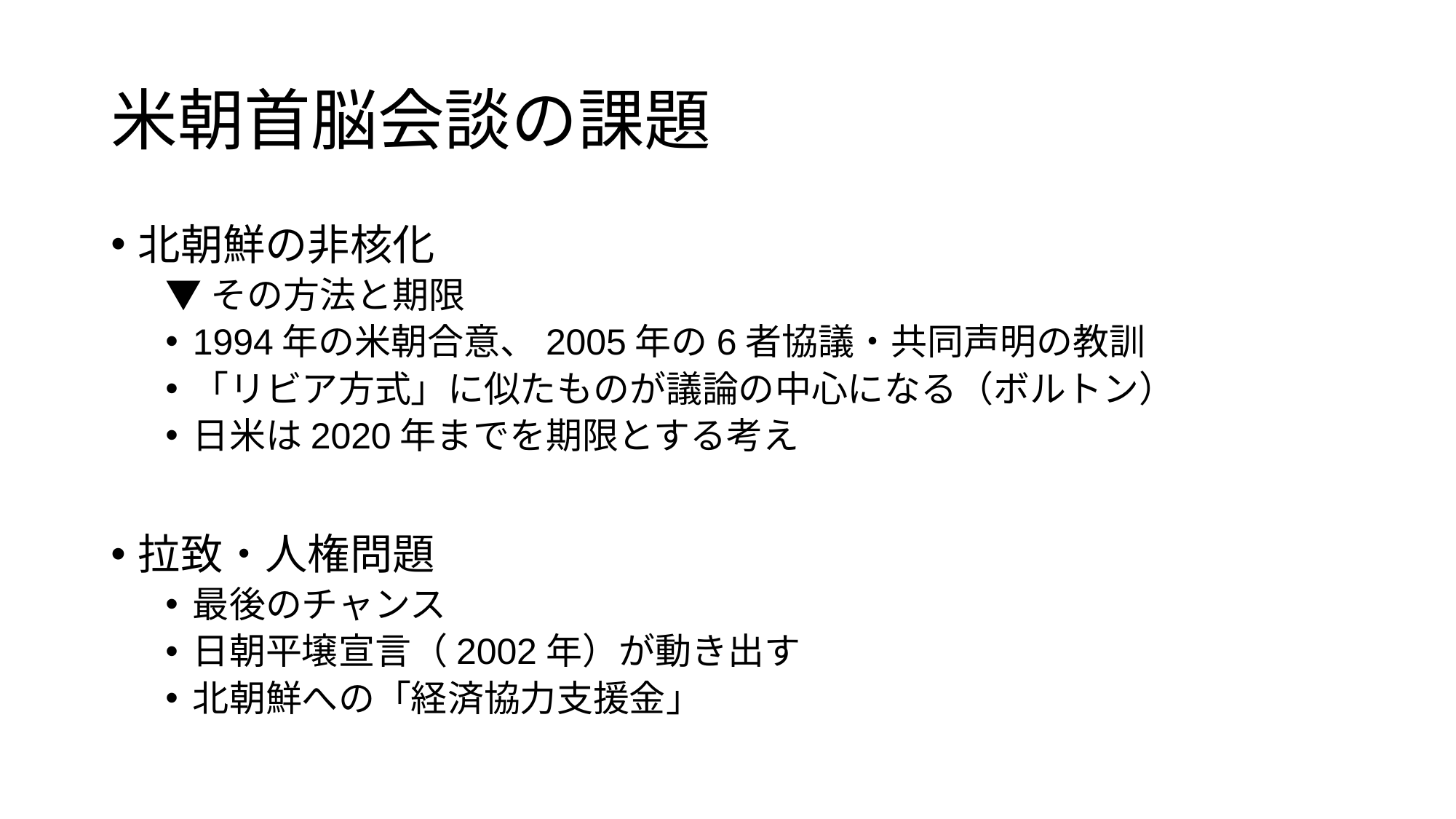

# 米朝首脳会談の課題
北朝鮮の非核化
▼その方法と期限
1994年の米朝合意、2005年の6者協議・共同声明の教訓
「リビア方式」に似たものが議論の中心になる（ボルトン）
日米は2020年までを期限とする考え

拉致・人権問題
最後のチャンス
日朝平壌宣言（2002年）が動き出す
北朝鮮への「経済協力支援金」